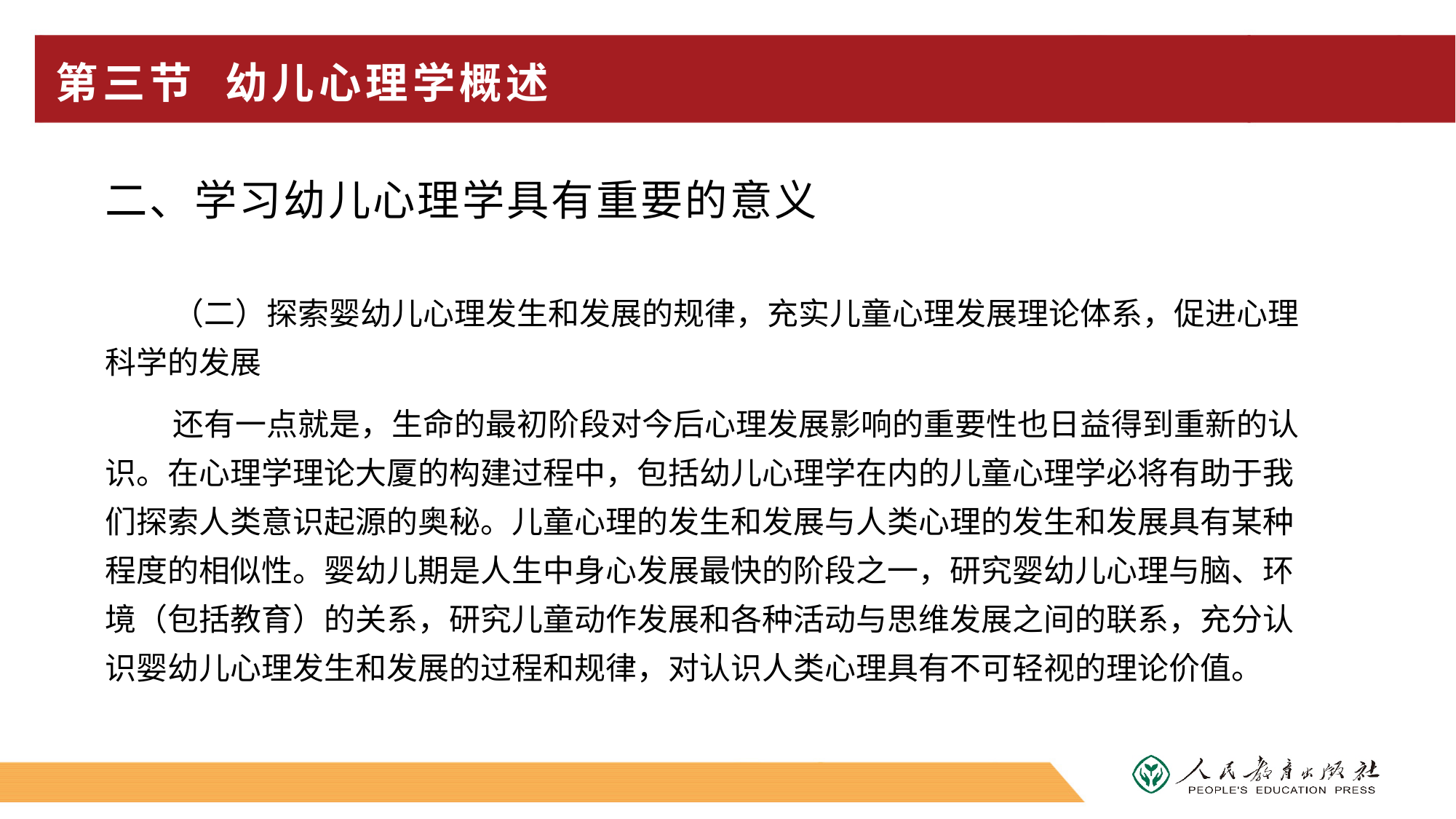

# 第三节  幼儿心理学概述
二、学习幼儿心理学具有重要的意义
（二）探索婴幼儿心理发生和发展的规律，充实儿童心理发展理论体系，促进心理科学的发展
还有一点就是，生命的最初阶段对今后心理发展影响的重要性也日益得到重新的认识。在心理学理论大厦的构建过程中，包括幼儿心理学在内的儿童心理学必将有助于我们探索人类意识起源的奥秘。儿童心理的发生和发展与人类心理的发生和发展具有某种程度的相似性。婴幼儿期是人生中身心发展最快的阶段之一，研究婴幼儿心理与脑、环境（包括教育）的关系，研究儿童动作发展和各种活动与思维发展之间的联系，充分认识婴幼儿心理发生和发展的过程和规律，对认识人类心理具有不可轻视的理论价值。